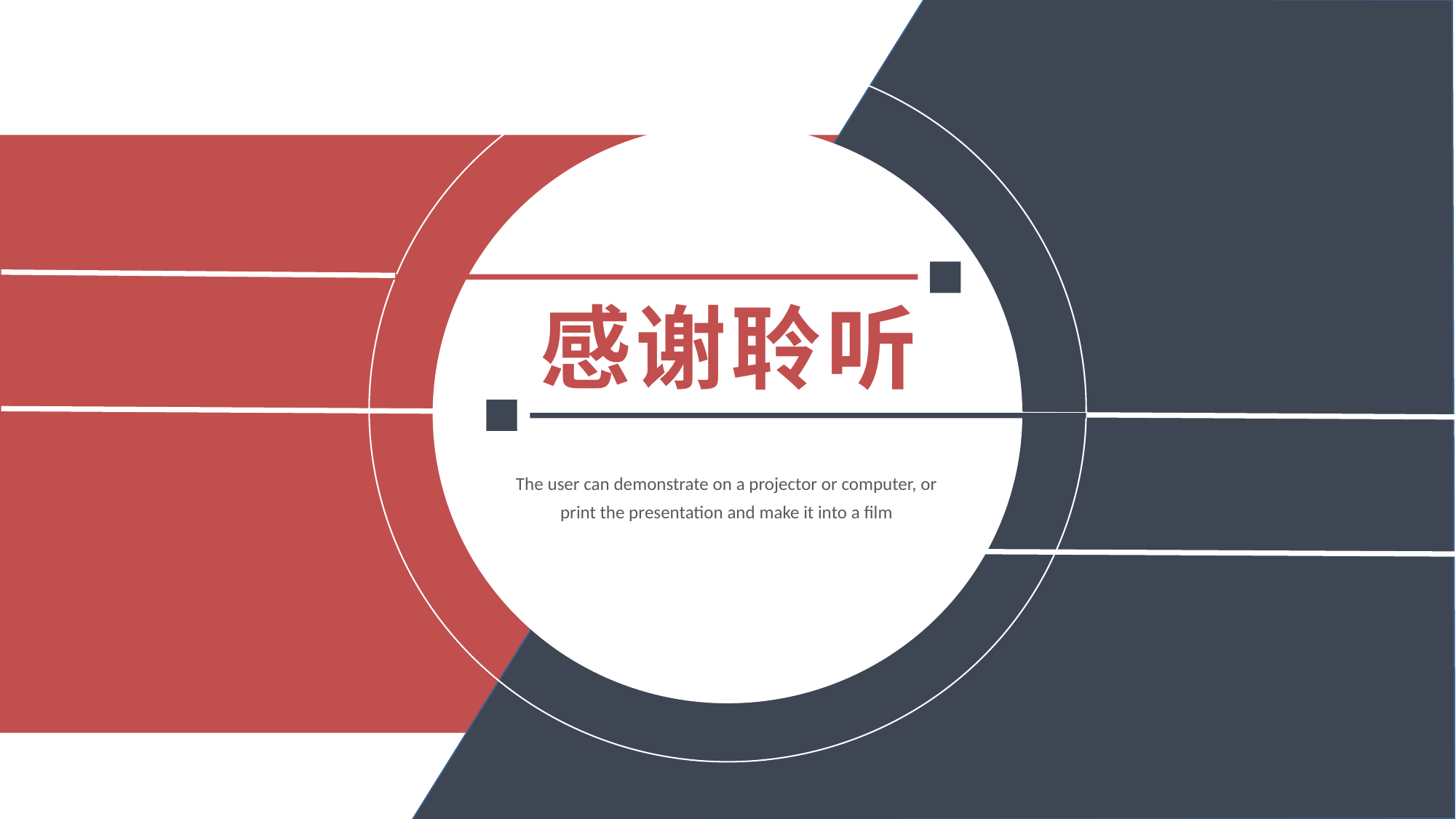

感谢聆听

The user can demonstrate on a projector or computer, or print the presentation and make it into a film